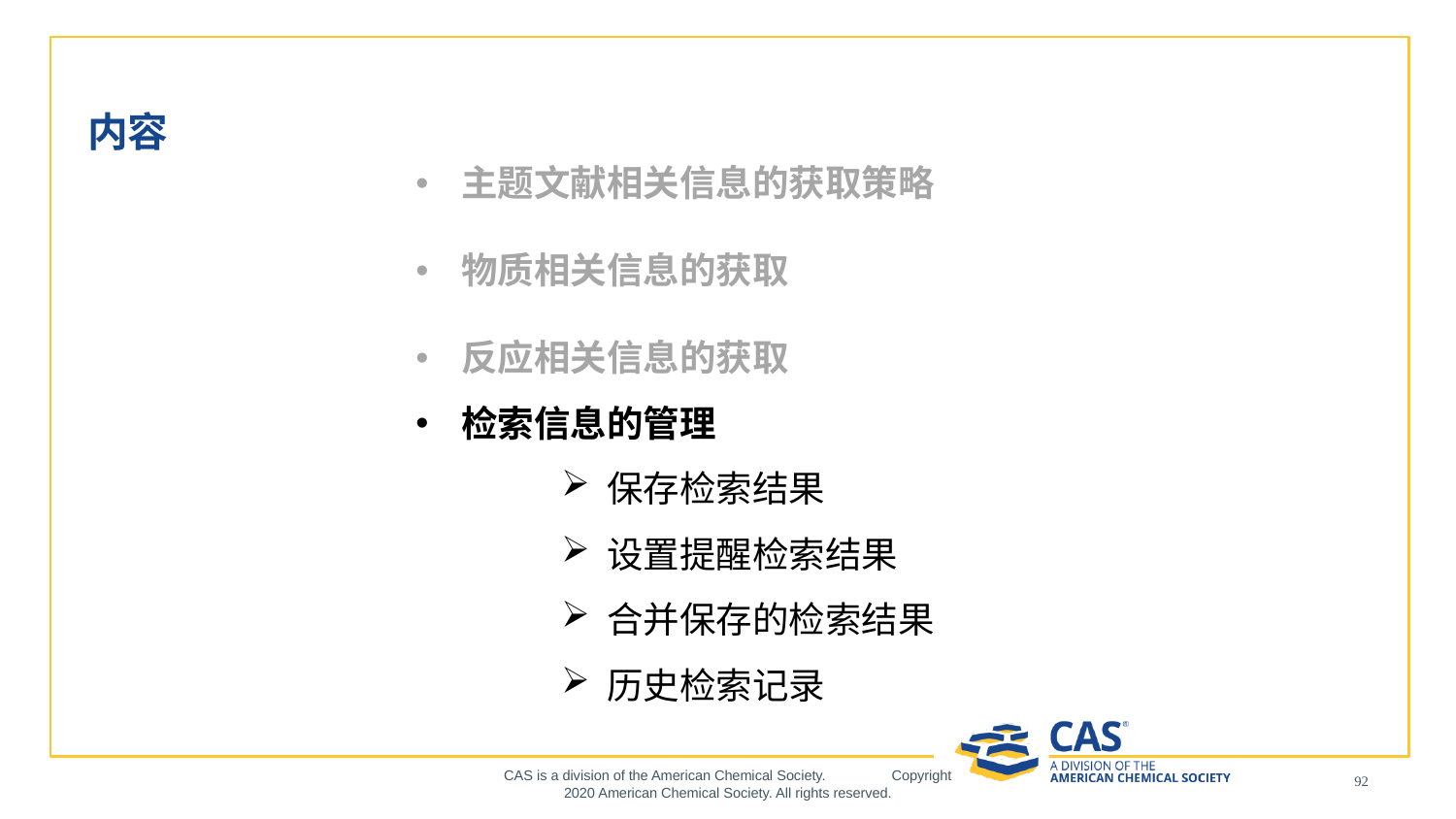

# 内容
主题文献相关信息的获取策略
物质相关信息的获取
反应相关信息的获取
检索信息的管理
保存检索结果
设置提醒检索结果
合并保存的检索结果
历史检索记录

92
CAS is a division of the American Chemical Society.                 Copyright 2020 American Chemical Society. All rights reserved.